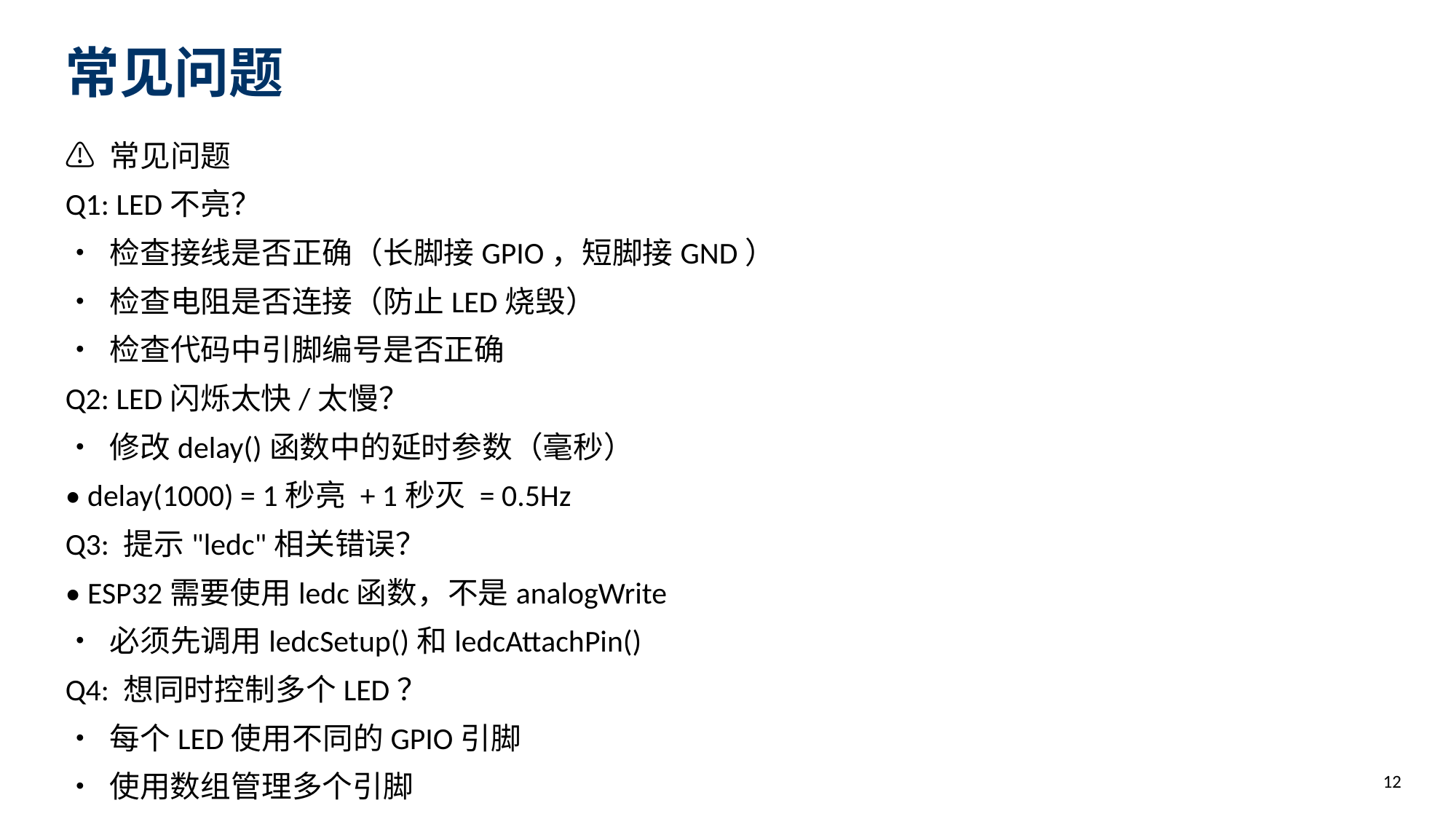

常见问题
⚠️ 常见问题
Q1: LED不亮？
• 检查接线是否正确（长脚接GPIO，短脚接GND）
• 检查电阻是否连接（防止LED烧毁）
• 检查代码中引脚编号是否正确
Q2: LED闪烁太快/太慢？
• 修改delay()函数中的延时参数（毫秒）
• delay(1000) = 1秒亮 + 1秒灭 = 0.5Hz
Q3: 提示"ledc"相关错误？
• ESP32需要使用ledc函数，不是analogWrite
• 必须先调用ledcSetup()和ledcAttachPin()
Q4: 想同时控制多个LED？
• 每个LED使用不同的GPIO引脚
• 使用数组管理多个引脚
int leds[] = {2, 3, 4, 5};
12